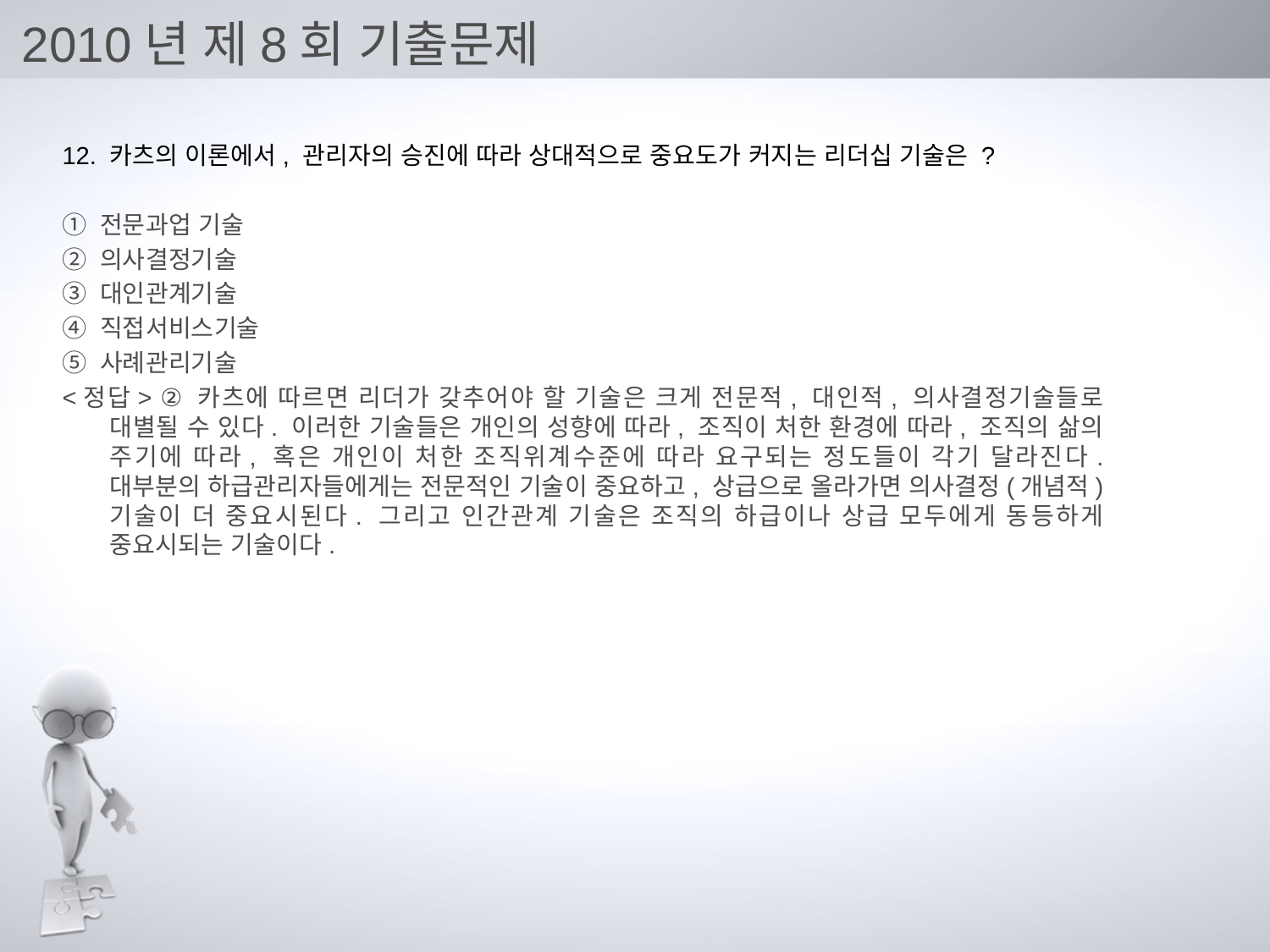

# 2010년 제8회 기출문제

12. 카츠의 이론에서, 관리자의 승진에 따라 상대적으로 중요도가 커지는 리더십 기술은 ?

① 전문과업 기술
② 의사결정기술
③ 대인관계기술
④ 직접서비스기술
⑤ 사례관리기술
<정답> ② 카츠에 따르면 리더가 갖추어야 할 기술은 크게 전문적, 대인적, 의사결정기술들로 대별될 수 있다. 이러한 기술들은 개인의 성향에 따라, 조직이 처한 환경에 따라, 조직의 삶의 주기에 따라, 혹은 개인이 처한 조직위계수준에 따라 요구되는 정도들이 각기 달라진다. 대부분의 하급관리자들에게는 전문적인 기술이 중요하고, 상급으로 올라가면 의사결정(개념적)기술이 더 중요시된다. 그리고 인간관계 기술은 조직의 하급이나 상급 모두에게 동등하게 중요시되는 기술이다.